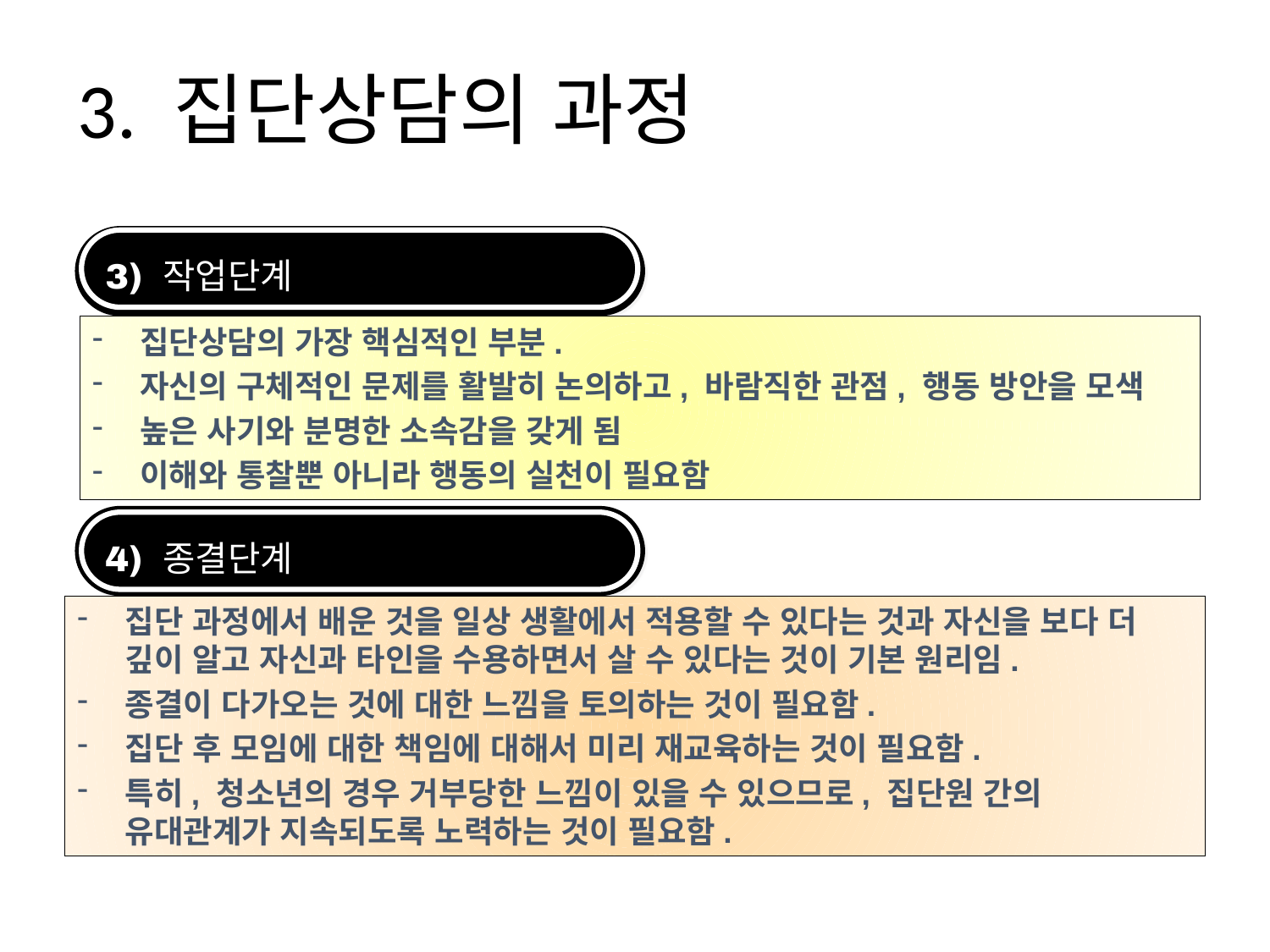

3. 집단상담의 과정

3) 작업단계

집단상담의 가장 핵심적인 부분.
자신의 구체적인 문제를 활발히 논의하고, 바람직한 관점, 행동 방안을 모색
높은 사기와 분명한 소속감을 갖게 됨
이해와 통찰뿐 아니라 행동의 실천이 필요함

4) 종결단계
집단 과정에서 배운 것을 일상 생활에서 적용할 수 있다는 것과 자신을 보다 더 깊이 알고 자신과 타인을 수용하면서 살 수 있다는 것이 기본 원리임.
종결이 다가오는 것에 대한 느낌을 토의하는 것이 필요함.
집단 후 모임에 대한 책임에 대해서 미리 재교육하는 것이 필요함.
특히, 청소년의 경우 거부당한 느낌이 있을 수 있으므로, 집단원 간의 유대관계가 지속되도록 노력하는 것이 필요함.